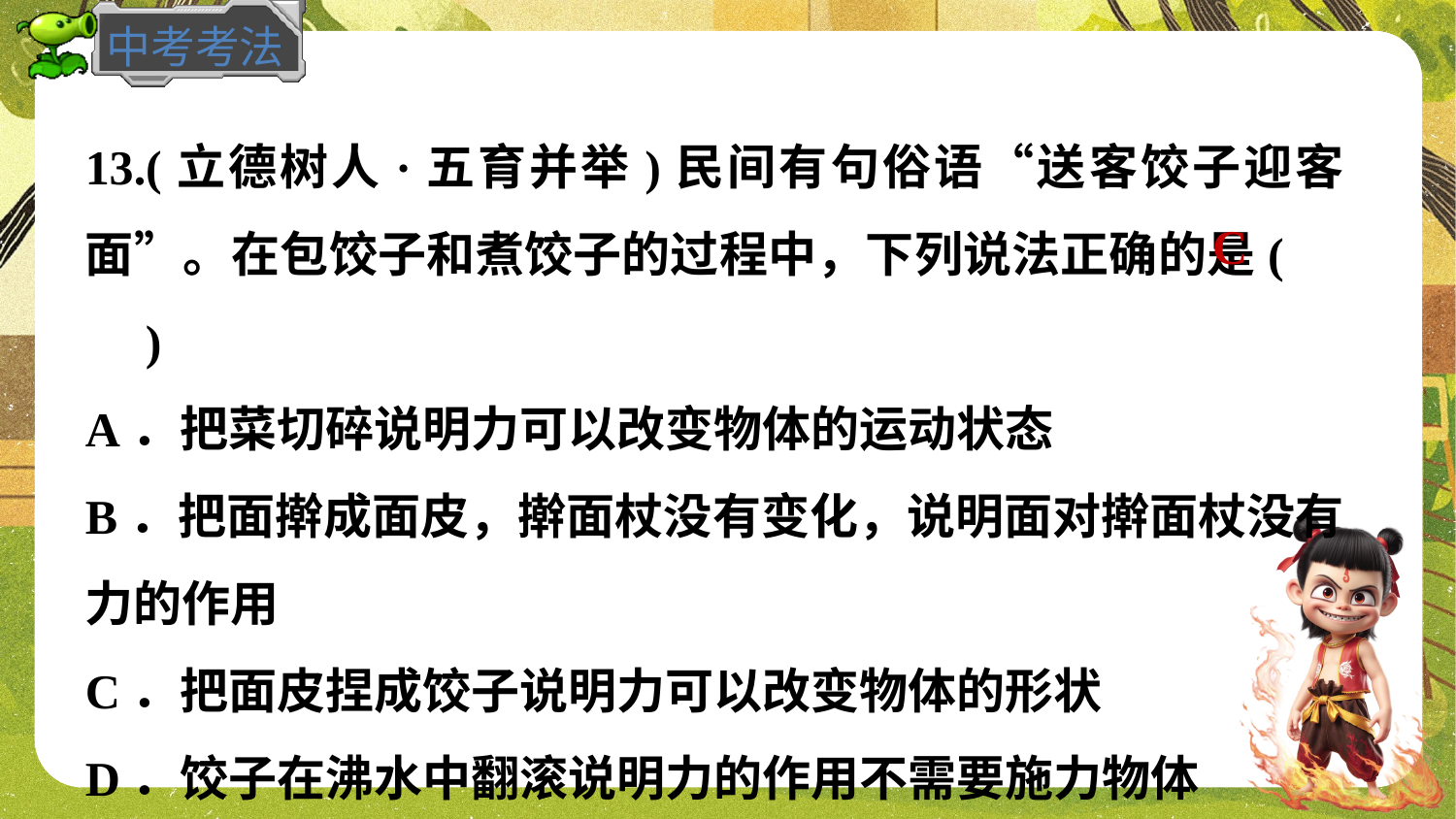

13.(立德树人·五育并举)民间有句俗语“送客饺子迎客面”。在包饺子和煮饺子的过程中，下列说法正确的是(　　)
A．把菜切碎说明力可以改变物体的运动状态
B．把面擀成面皮，擀面杖没有变化，说明面对擀面杖没有力的作用
C．把面皮捏成饺子说明力可以改变物体的形状
D．饺子在沸水中翻滚说明力的作用不需要施力物体
C